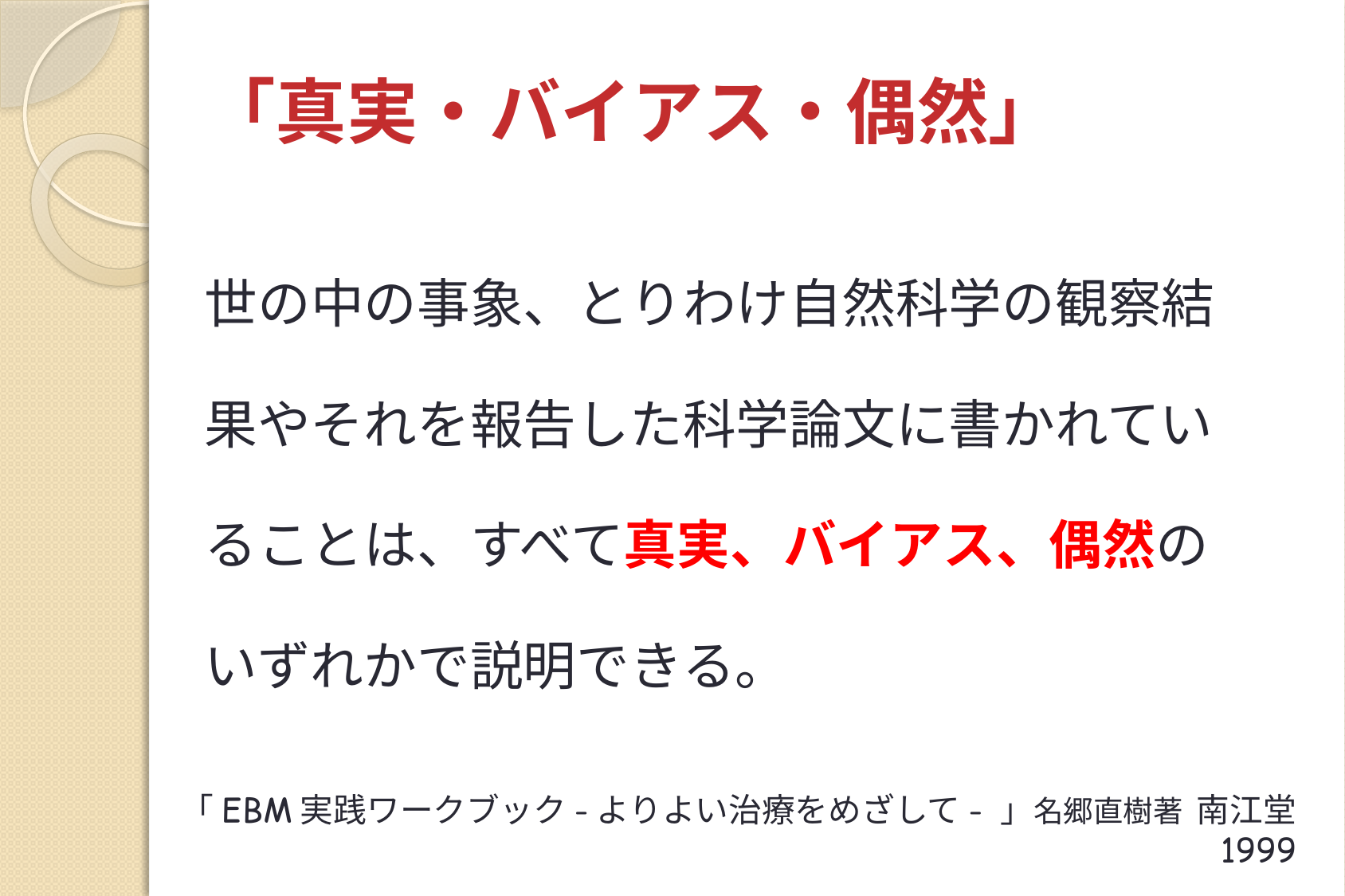

# 「真実・バイアス・偶然」
世の中の事象、とりわけ自然科学の観察結果やそれを報告した科学論文に書かれていることは、すべて真実、バイアス、偶然のいずれかで説明できる。
「EBM実践ワークブック-よりよい治療をめざして- 」名郷直樹著  南江堂　1999